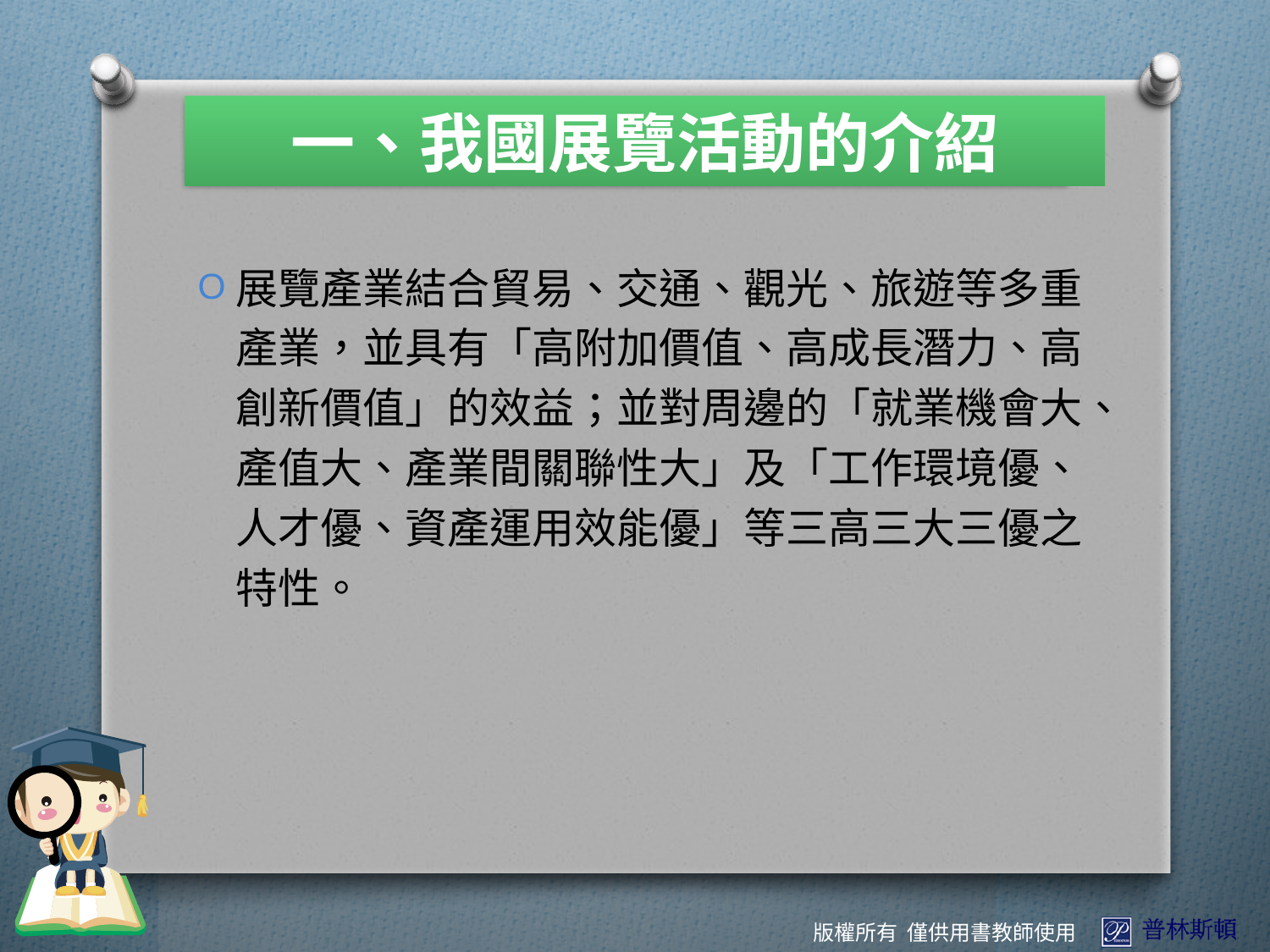

一、我國展覽活動的介紹
展覽產業結合貿易、交通、觀光、旅遊等多重產業，並具有「高附加價值、高成長潛力、高創新價值」的效益；並對周邊的「就業機會大、產值大、產業間關聯性大」及「工作環境優、人才優、資產運用效能優」等三高三大三優之特性。